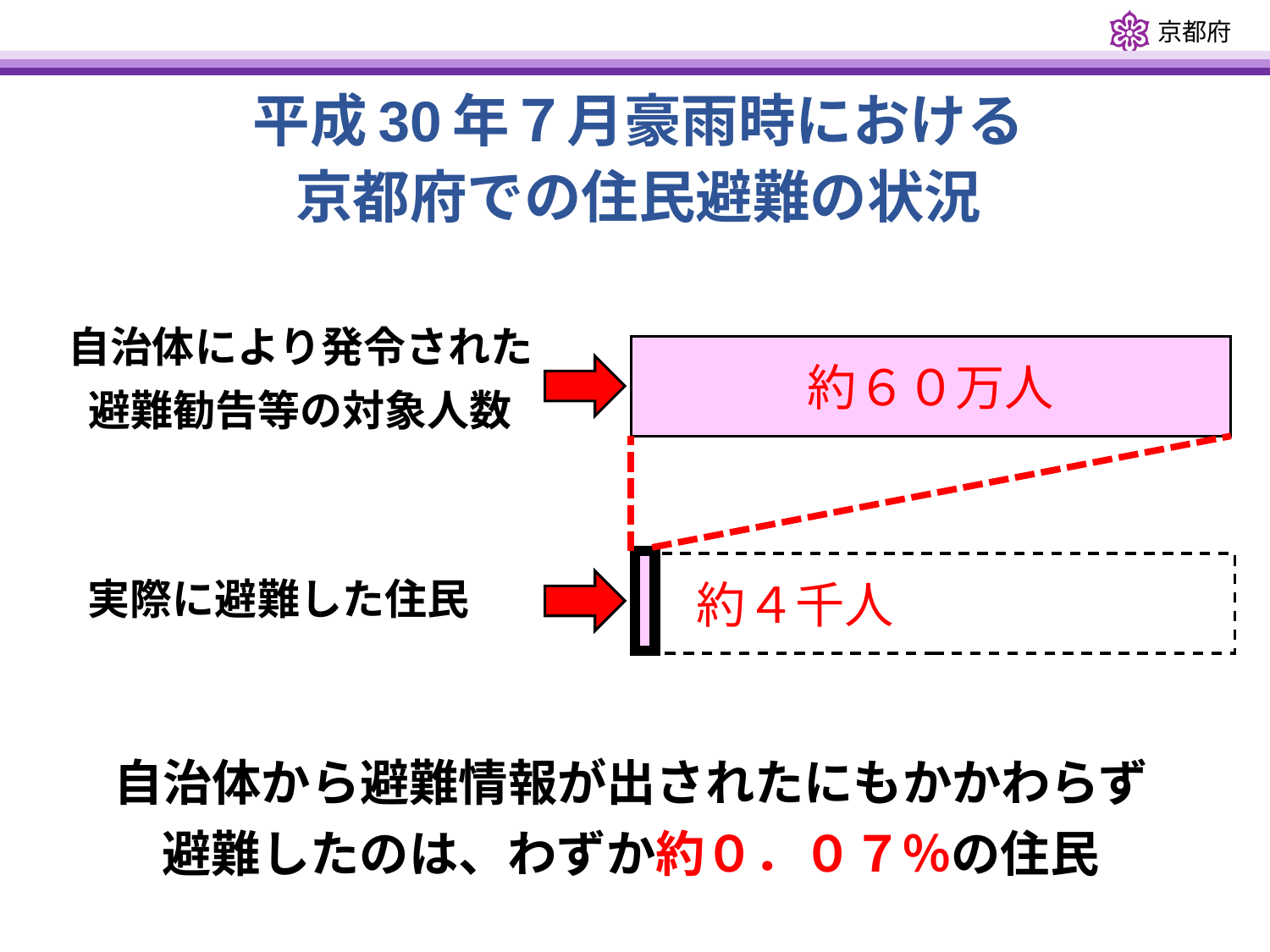

平成30年７月豪雨時における
京都府での住民避難の状況
自治体により発令された
避難勧告等の対象人数
約６０万人

実際に避難した住民

　約４千人

自治体から避難情報が出されたにもかかわらず
避難したのは、わずか約０．０７％の住民